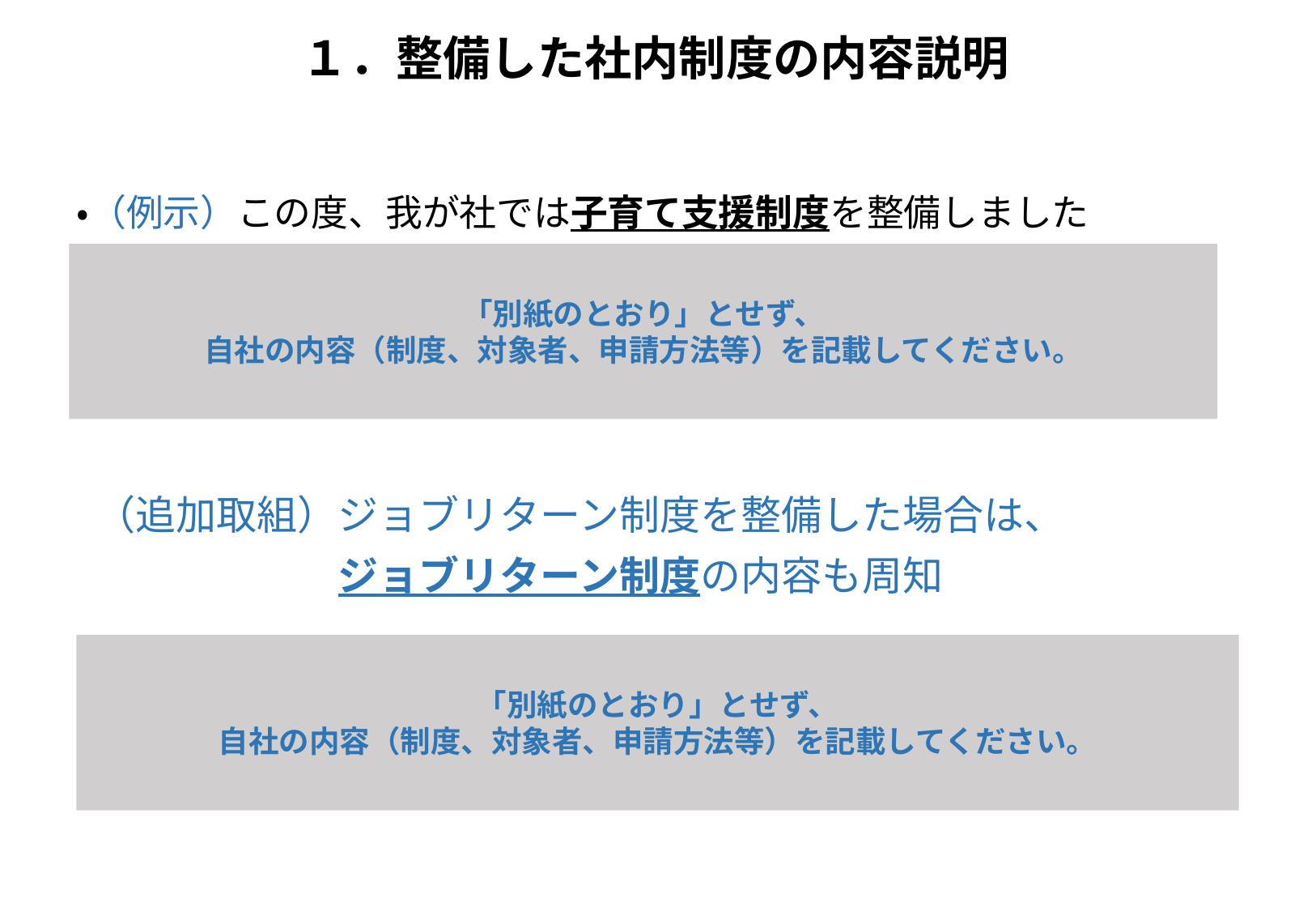

# １．整備した社内制度の内容説明
・（例示）この度、我が社では子育て支援制度を整備しました

「別紙のとおり」とせず、
自社の内容（制度、対象者、申請方法等）を記載してください。

（追加取組）ジョブリターン制度を整備した場合は、
　　　　　　ジョブリターン制度の内容も周知

「別紙のとおり」とせず、
自社の内容（制度、対象者、申請方法等）を記載してください。